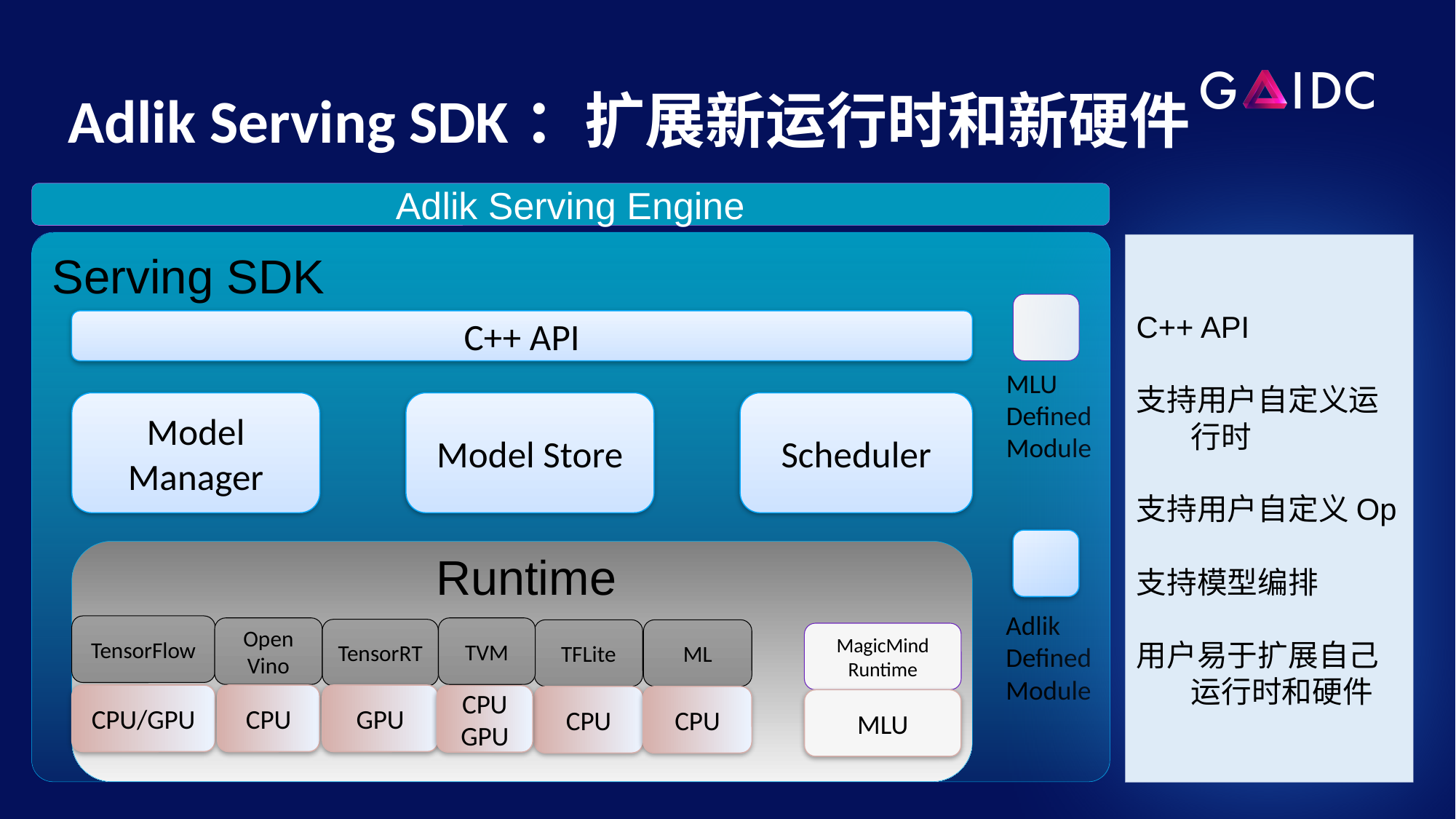

Adlik Serving SDK：扩展新运行时和新硬件

Adlik Serving Engine
Serving SDK
C++ API

支持用户自定义运行时

支持用户自定义Op

支持模型编排

用户易于扩展自己运行时和硬件

C++ API
MLU Defined Module
Model Manager
Model Store
Scheduler

Runtime
Adlik Defined Module
TensorFlow
Open
Vino
TVM
TensorRT
TFLite
ML
MagicMind Runtime
CPU/GPU
CPU
GPU
CPU
GPU
CPU
CPU
MLU